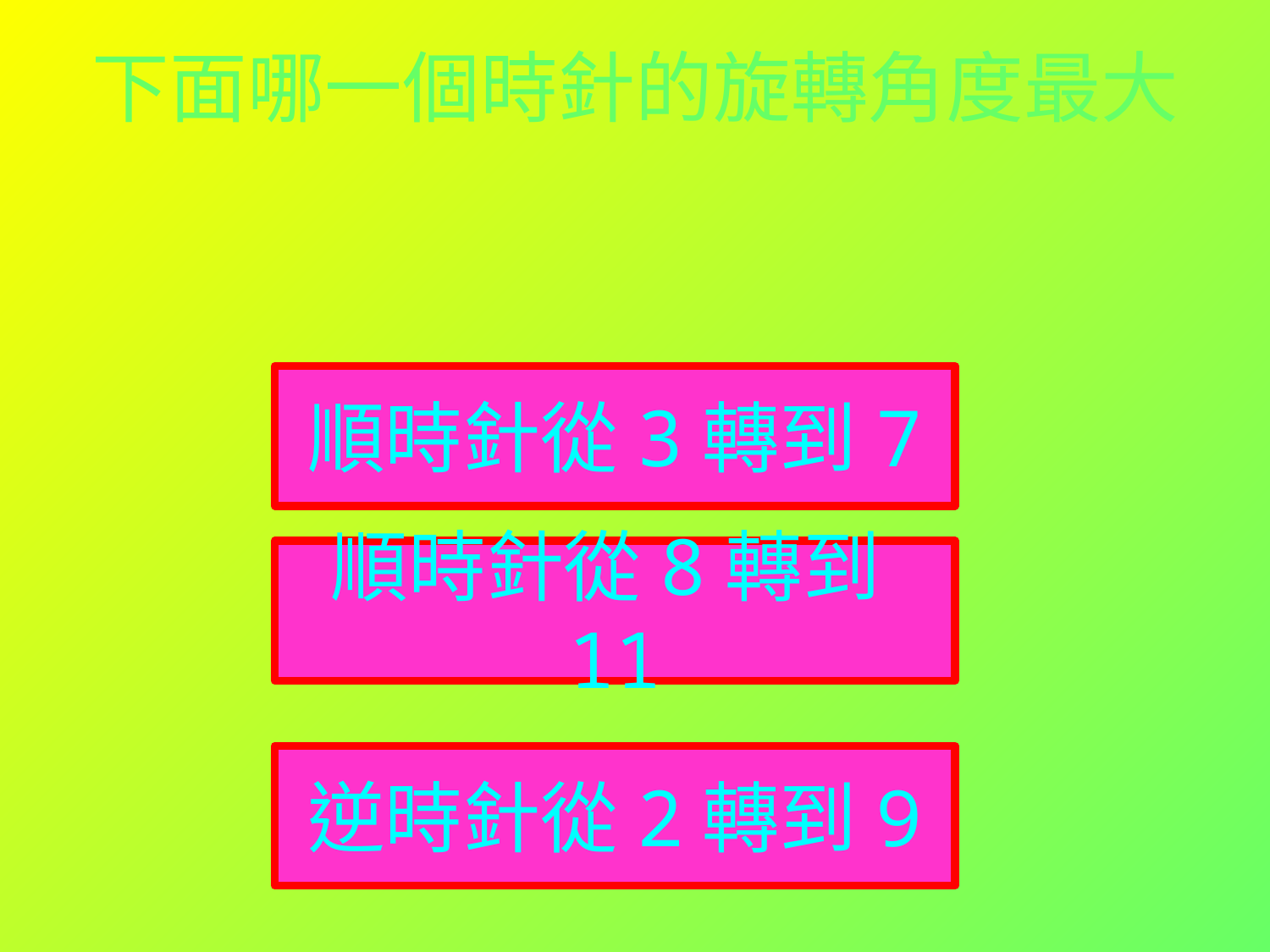

# 下面哪一個時針的旋轉角度最大
順時針從3轉到7
順時針從8轉到11
逆時針從2轉到9